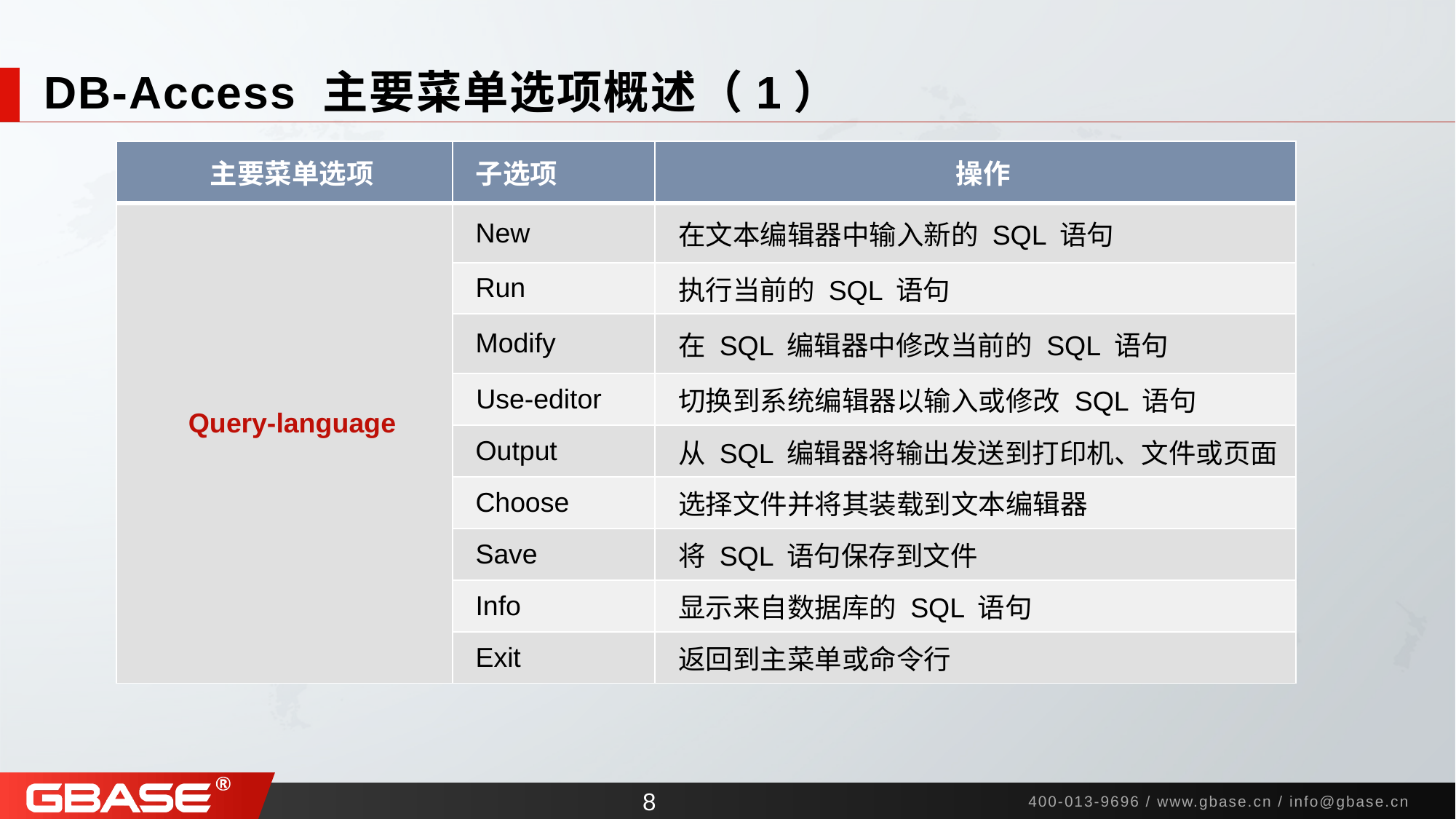

# DB-Access 主要菜单选项概述（1）
| 主要菜单选项 | 子选项 | 操作 |
| --- | --- | --- |
| Query-language | New | 在文本编辑器中输入新的 SQL 语句 |
|  | Run | 执行当前的 SQL 语句 |
|  | Modify | 在 SQL 编辑器中修改当前的 SQL 语句 |
|  | Use-editor | 切换到系统编辑器以输入或修改 SQL 语句 |
|  | Output | 从 SQL 编辑器将输出发送到打印机、文件或页面 |
|  | Choose | 选择文件并将其装载到文本编辑器 |
|  | Save | 将 SQL 语句保存到文件 |
|  | Info | 显示来自数据库的 SQL 语句 |
|  | Exit | 返回到主菜单或命令行 |